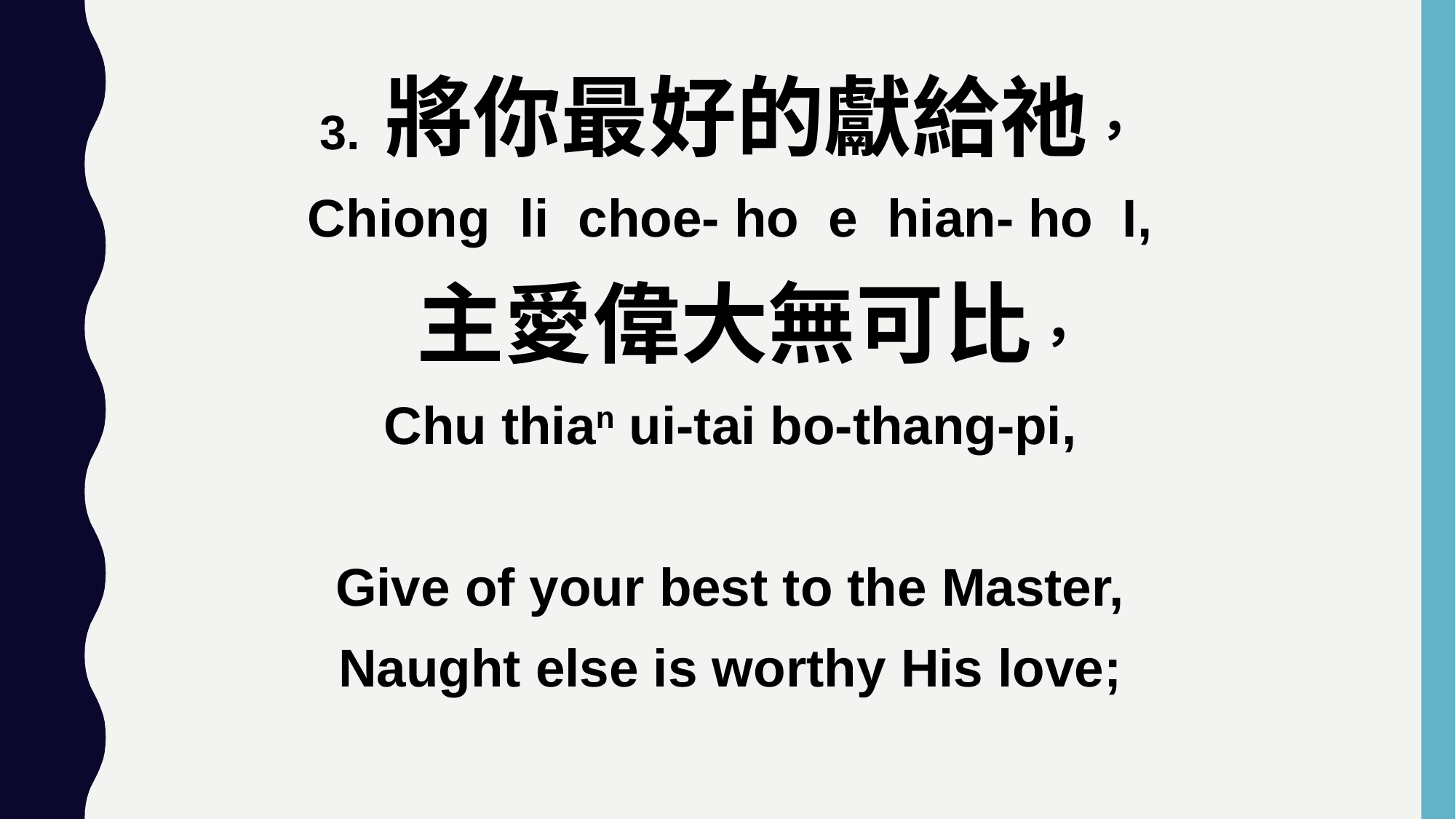

3. 將你最好的獻給祂，
Chiong  li  choe- ho  e  hian- ho  I,
 主愛偉大無可比，
Chu thian ui-tai bo-thang-pi,

Give of your best to the Master,
Naught else is worthy His love;